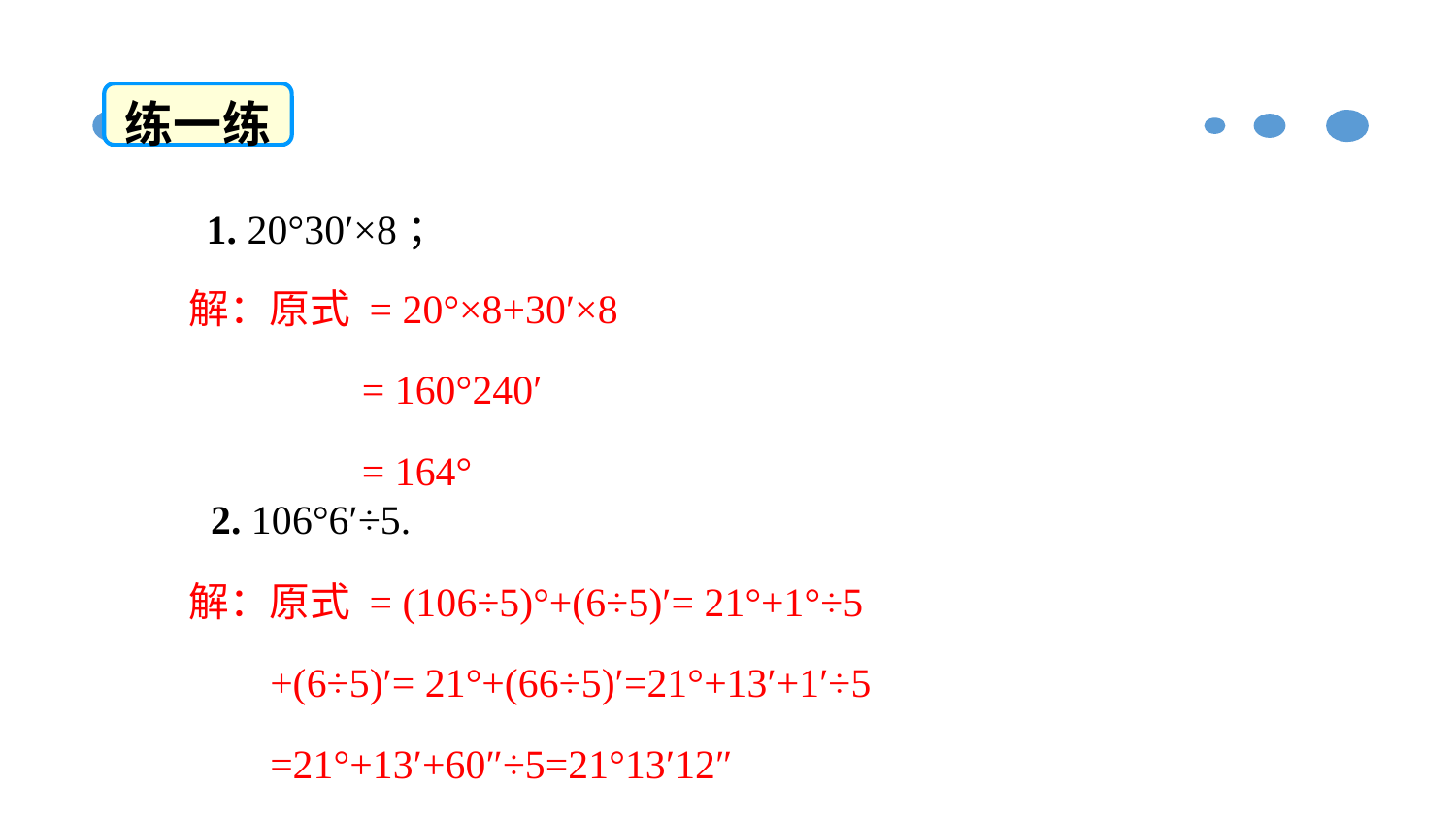

练一练
1. 20°30′×8；
解：原式 = 20°×8+30′×8
                 = 160°240′
                 = 164°
2. 106°6′÷5.
解：原式 = (106÷5)°+(6÷5)′= 21°+1°÷5
        +(6÷5)′= 21°+(66÷5)′=21°+13′+1′÷5
        =21°+13′+60″÷5=21°13′12″